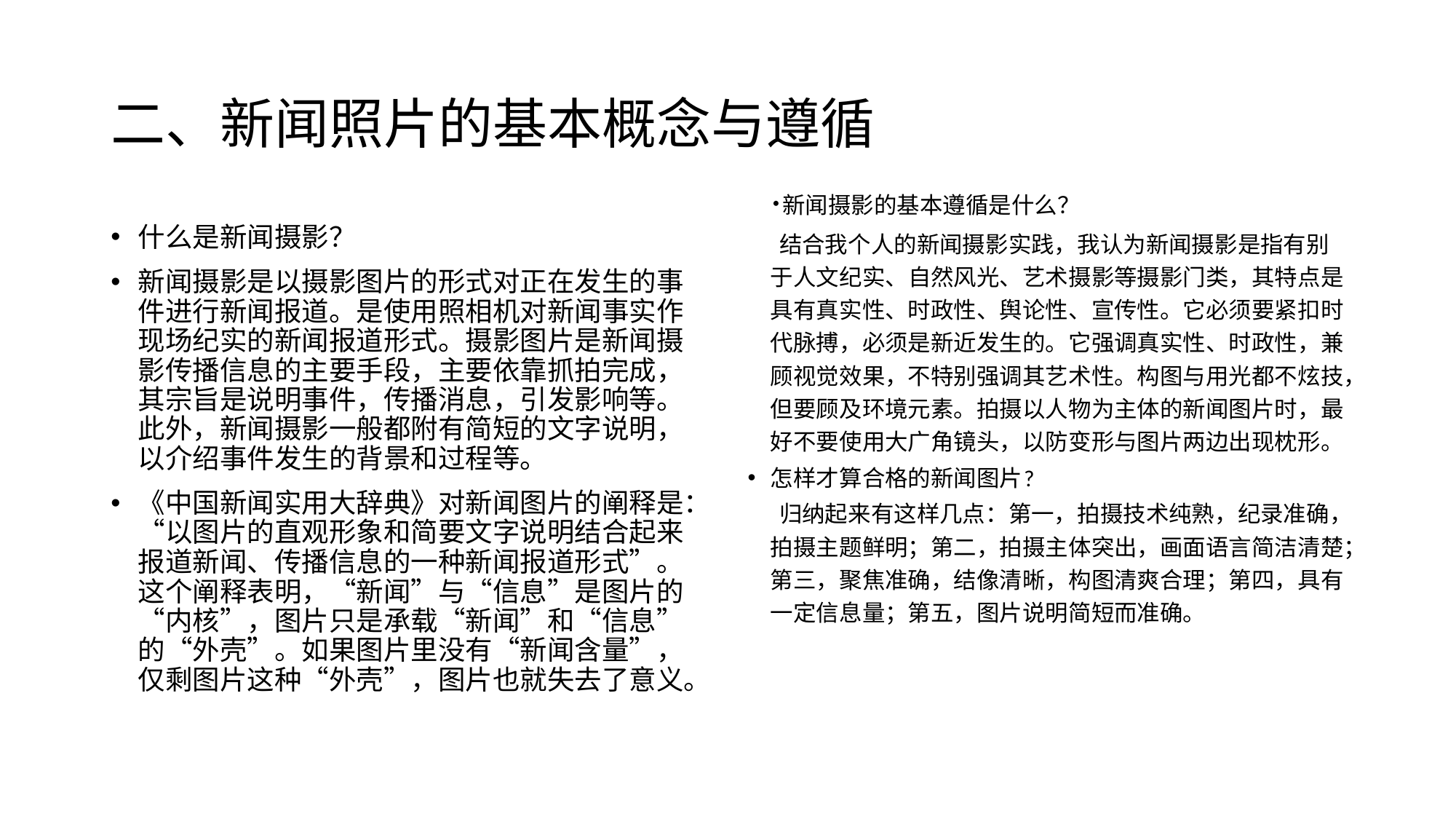

# 二、新闻照片的基本概念与遵循

   ·新闻摄影的基本遵循是什么？
      结合我个人的新闻摄影实践，我认为新闻摄影是指有别于人文纪实、自然风光、艺术摄影等摄影门类，其特点是具有真实性、时政性、舆论性、宣传性。它必须要紧扣时代脉搏，必须是新近发生的。它强调真实性、时政性，兼顾视觉效果，不特别强调其艺术性。构图与用光都不炫技，但要顾及环境元素。拍摄以人物为主体的新闻图片时，最好不要使用大广角镜头，以防变形与图片两边出现枕形。
怎样才算合格的新闻图片?
      归纳起来有这样几点：第一，拍摄技术纯熟，纪录准确，拍摄主题鲜明；第二，拍摄主体突出，画面语言简洁清楚；第三，聚焦准确，结像清晰，构图清爽合理；第四，具有一定信息量；第五，图片说明简短而准确。

什么是新闻摄影？
新闻摄影是以摄影图片的形式对正在发生的事件进行新闻报道。是使用照相机对新闻事实作现场纪实的新闻报道形式。摄影图片是新闻摄影传播信息的主要手段，主要依靠抓拍完成，其宗旨是说明事件，传播消息，引发影响等。此外，新闻摄影一般都附有简短的文字说明，以介绍事件发生的背景和过程等。
《中国新闻实用大辞典》对新闻图片的阐释是：“以图片的直观形象和简要文字说明结合起来报道新闻、传播信息的一种新闻报道形式”。这个阐释表明，“新闻”与“信息”是图片的“内核”，图片只是承载“新闻”和“信息”的“外壳”。如果图片里没有“新闻含量”，仅剩图片这种“外壳”，图片也就失去了意义。